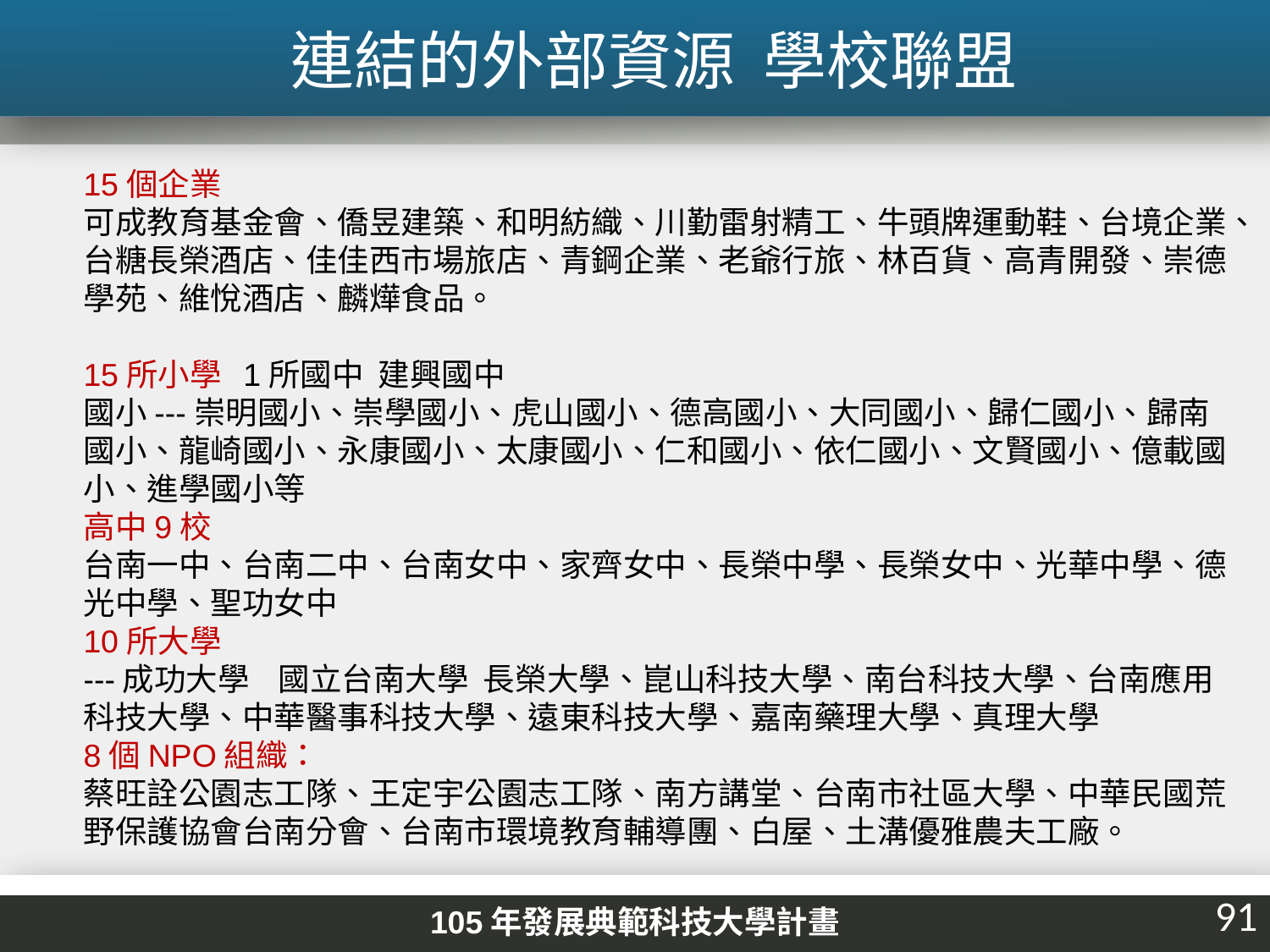

連結的外部資源  學校聯盟
15個企業
可成教育基金會、僑昱建築、和明紡織、川勤雷射精工、牛頭牌運動鞋、台境企業、台糖長榮酒店、佳佳西市場旅店、青鋼企業、老爺行旅、林百貨、高青開發、崇德學苑、維悅酒店、麟燁食品。

15所小學  1所國中  建興國中
國小---崇明國小、崇學國小、虎山國小、德高國小、大同國小、歸仁國小、歸南國小、龍崎國小、永康國小、太康國小、仁和國小、依仁國小、文賢國小、億載國小、進學國小等
高中9校
台南一中、台南二中、台南女中、家齊女中、長榮中學、長榮女中、光華中學、德光中學、聖功女中
10所大學
---成功大學    國立台南大學  長榮大學、崑山科技大學、南台科技大學、台南應用科技大學、中華醫事科技大學、遠東科技大學、嘉南藥理大學、真理大學
8個NPO組織：
蔡旺詮公園志工隊、王定宇公園志工隊、南方講堂、台南市社區大學、中華民國荒野保護協會台南分會、台南市環境教育輔導團、白屋、土溝優雅農夫工廠。
91